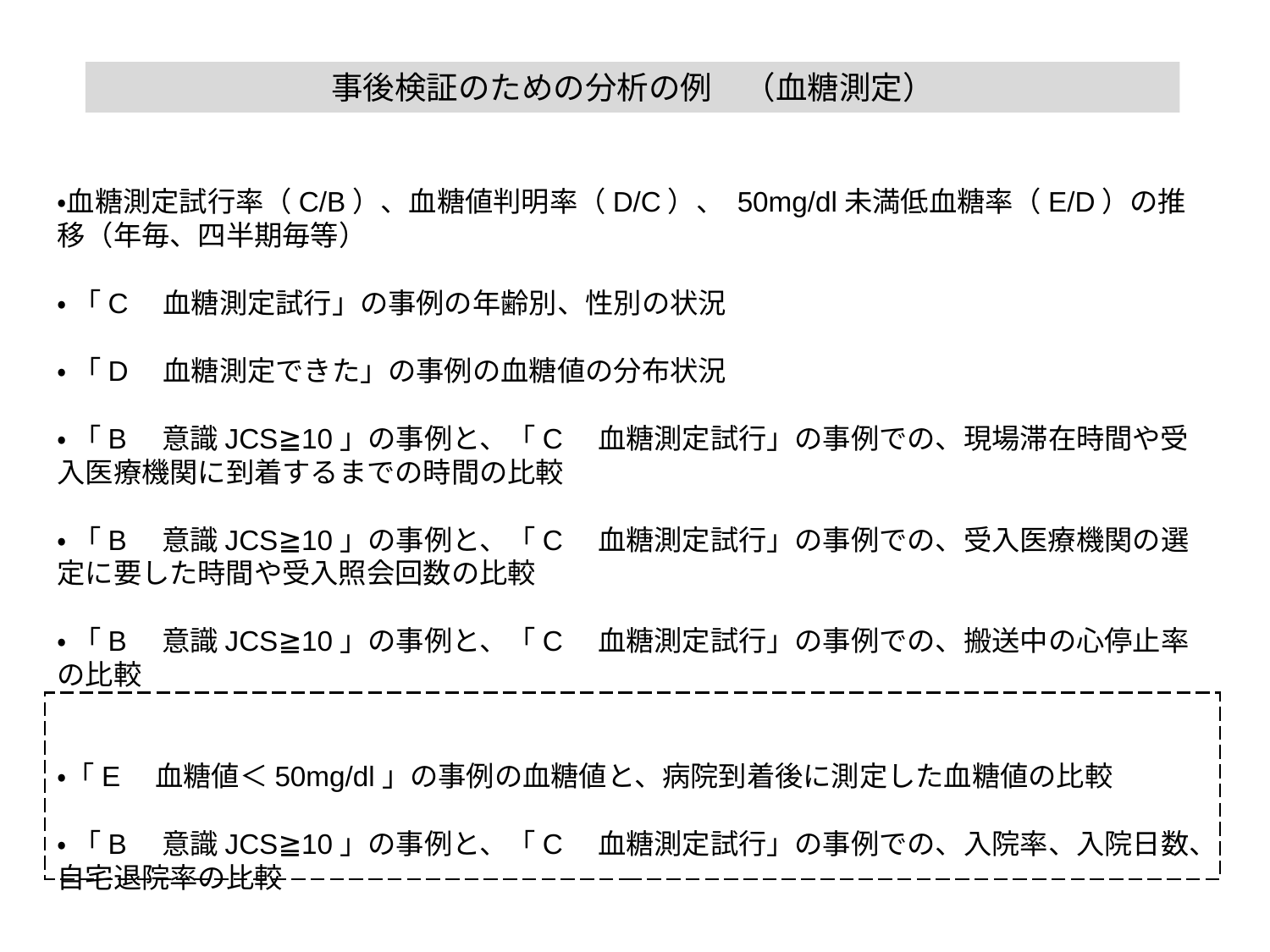

事後検証のための分析の例　（血糖測定）
・血糖測定試行率（C/B）、血糖値判明率（D/C）、 50mg/dl未満低血糖率（E/D）の推移（年毎、四半期毎等）

・ 「C　血糖測定試行」の事例の年齢別、性別の状況

・ 「D　血糖測定できた」の事例の血糖値の分布状況

・ 「B　意識JCS≧10」の事例と、「C　血糖測定試行」の事例での、現場滞在時間や受入医療機関に到着するまでの時間の比較

・ 「B　意識JCS≧10」の事例と、「C　血糖測定試行」の事例での、受入医療機関の選定に要した時間や受入照会回数の比較

・ 「B　意識JCS≧10」の事例と、「C　血糖測定試行」の事例での、搬送中の心停止率の比較

・「E　血糖値＜50mg/dl」の事例の血糖値と、病院到着後に測定した血糖値の比較

・ 「B　意識JCS≧10」の事例と、「C　血糖測定試行」の事例での、入院率、入院日数、自宅退院率の比較